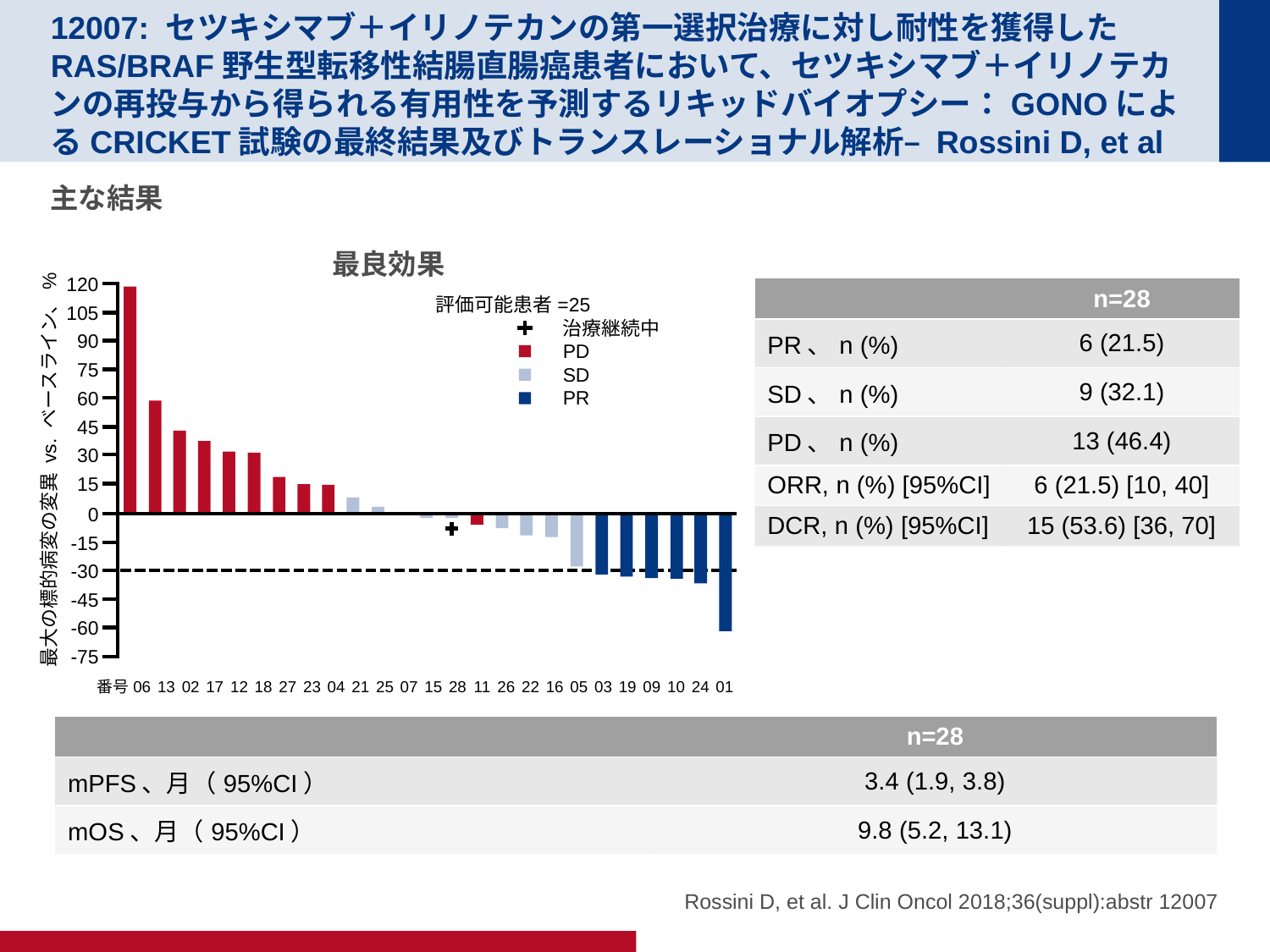

# 12007: セツキシマブ＋イリノテカンの第一選択治療に対し耐性を獲得したRAS/BRAF野生型転移性結腸直腸癌患者において、セツキシマブ＋イリノテカンの再投与から得られる有用性を予測するリキッドバイオプシー：GONOによるCRICKET試験の最終結果及びトランスレーショナル解析– Rossini D, et al
主な結果

最良効果
120
|  | n=28 |
| --- | --- |
| PR、n (%) | 6 (21.5) |
| SD、n (%) | 9 (32.1) |
| PD、n (%) | 13 (46.4) |
| ORR, n (%) [95%CI] | 6 (21.5) [10, 40] |
| DCR, n (%) [95%CI] | 15 (53.6) [36, 70] |

評価可能患者=25
	治療継続中
	PD
	SD
	PR
105
90

75

60

45

30

最大の標的病変の変異 vs. ベースライン、%
15

0

-15
-30
-45
-60
-75
06
13
02
17
12
18
27
23
04
21
25
07
15
28
11
26
22
16
05
03
19
09
10
24
01
番号
|  | n=28 |
| --- | --- |
| mPFS、月（95%CI） | 3.4 (1.9, 3.8) |
| mOS、月（95%CI） | 9.8 (5.2, 13.1) |
Rossini D, et al. J Clin Oncol 2018;36(suppl):abstr 12007